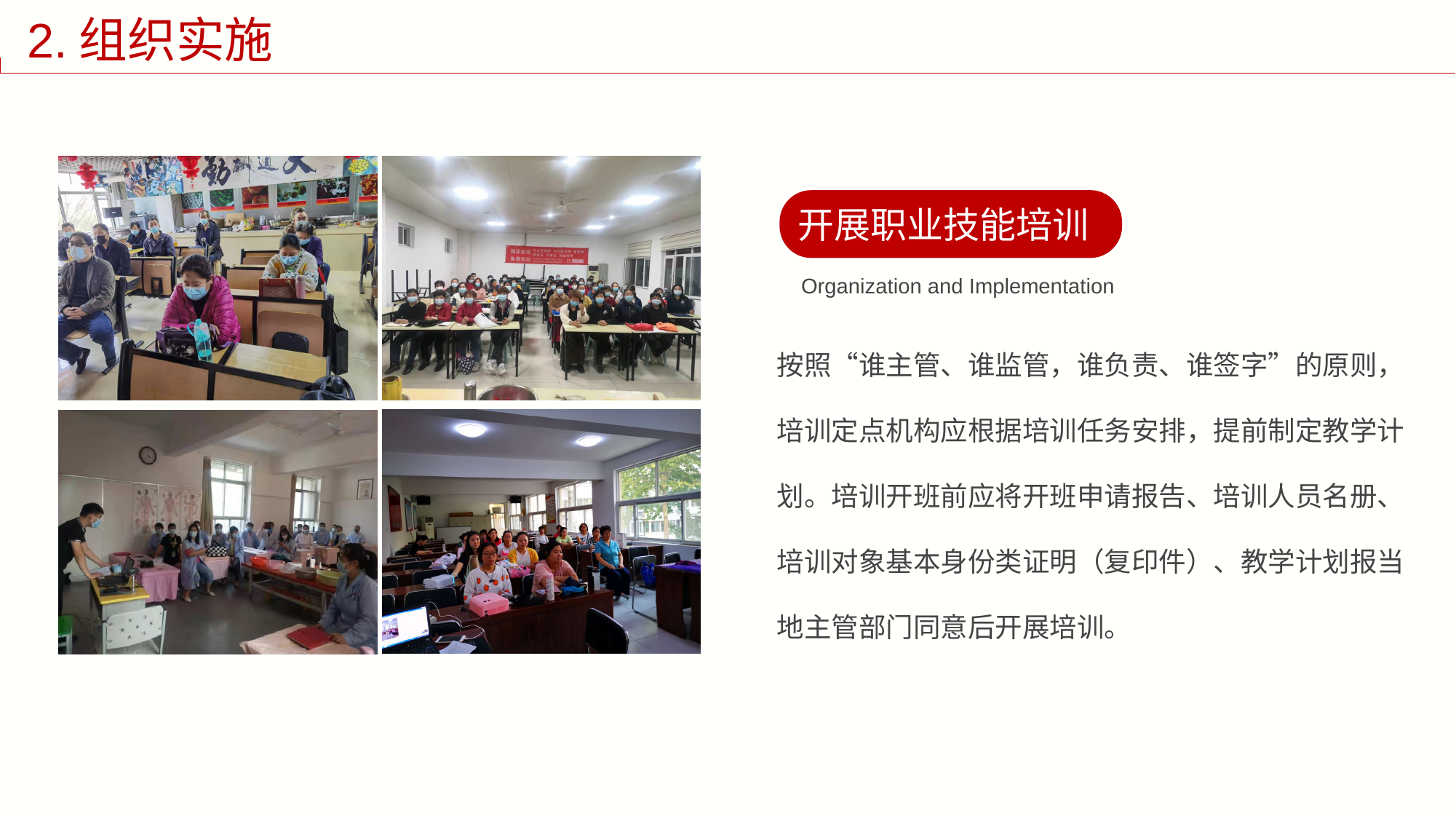

2.组织实施

开展职业技能培训
Organization and Implementation
按照“谁主管、谁监管，谁负责、谁签字”的原则，培训定点机构应根据培训任务安排，提前制定教学计划。培训开班前应将开班申请报告、培训人员名册、培训对象基本身份类证明（复印件）、教学计划报当地主管部门同意后开展培训。